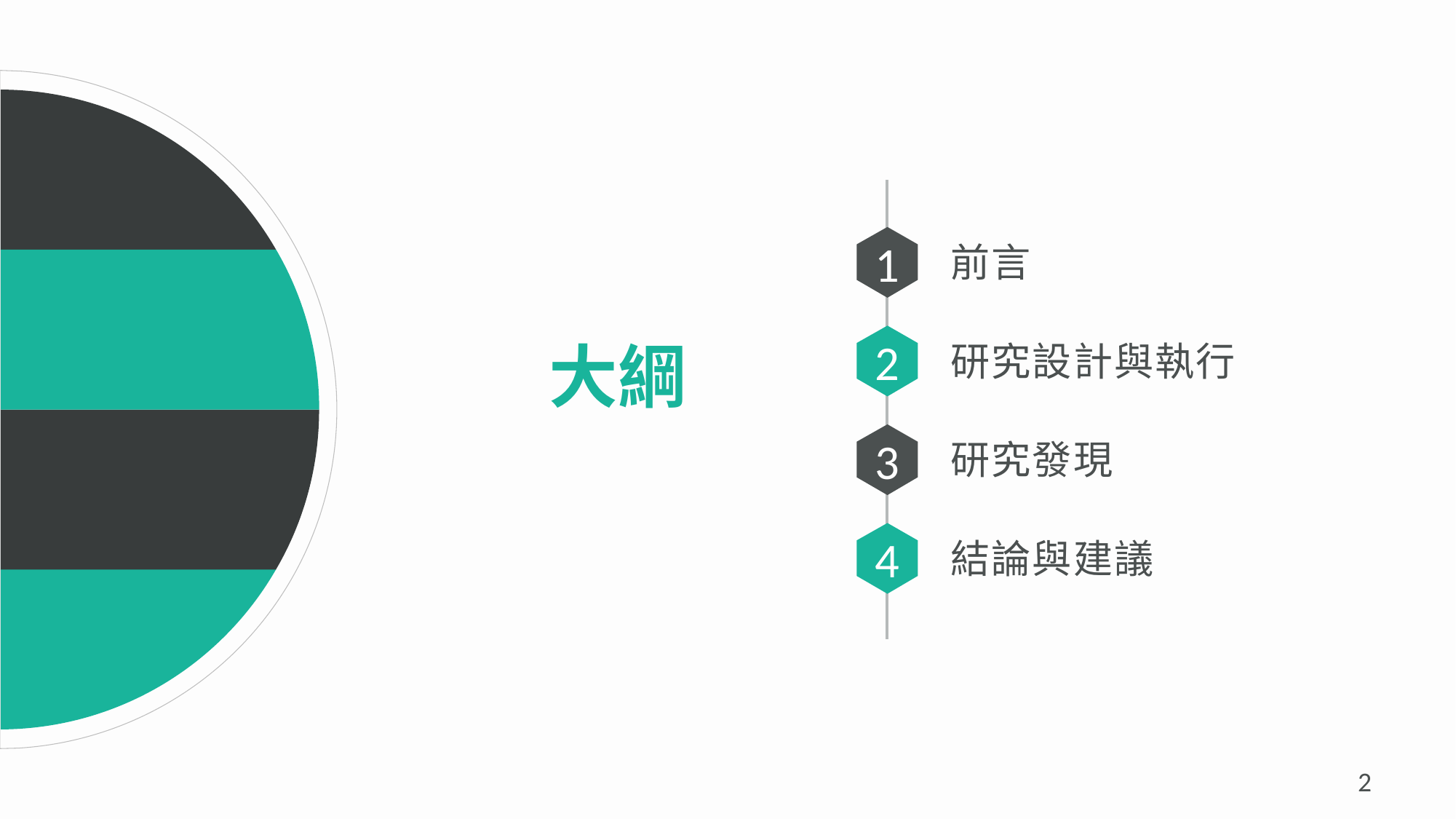

1
前言
2
大綱
研究設計與執行
3
研究發現
4
結論與建議
2